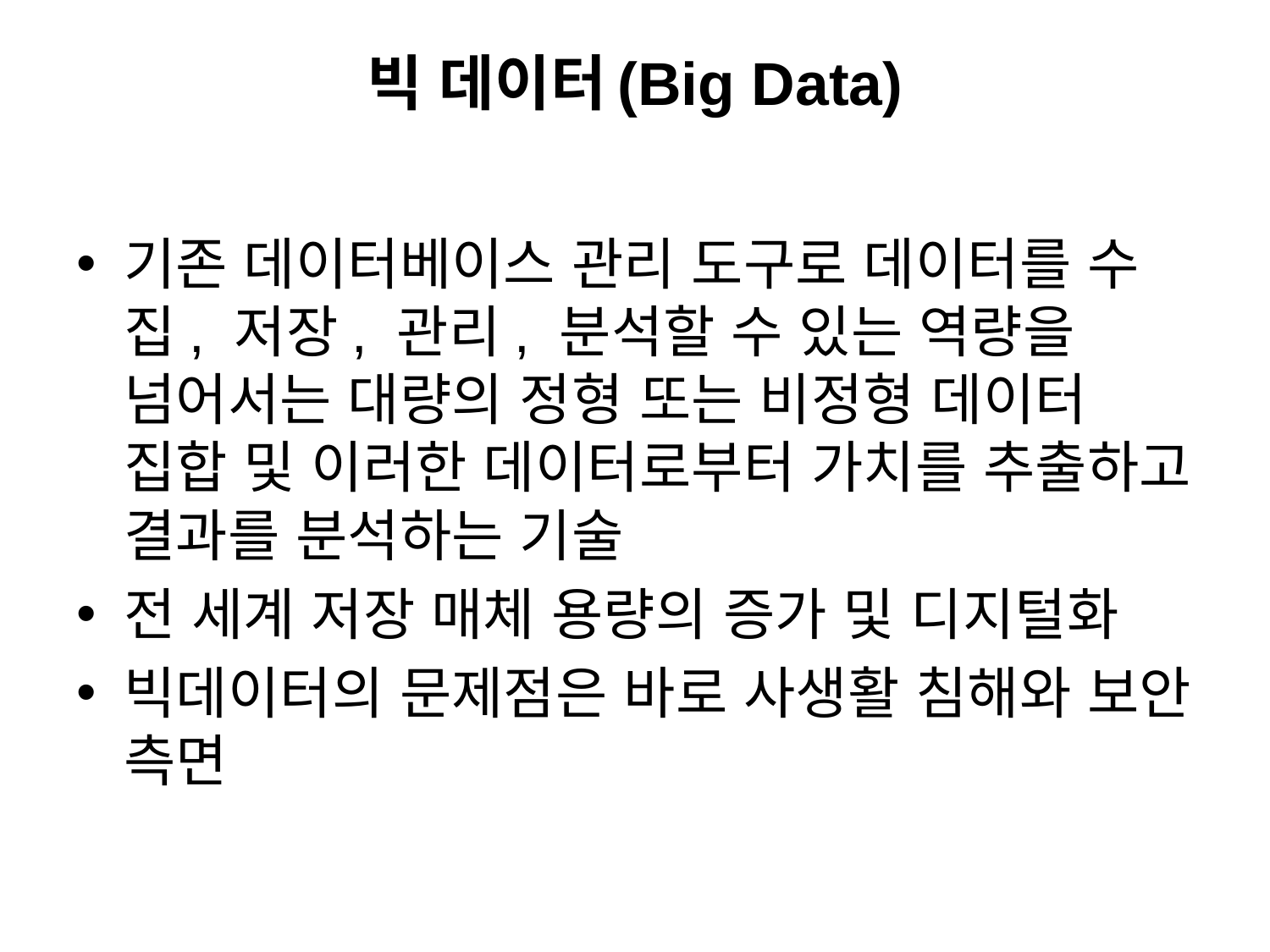

# 빅 데이터(Big Data)
기존 데이터베이스 관리 도구로 데이터를 수집, 저장, 관리, 분석할 수 있는 역량을 넘어서는 대량의 정형 또는 비정형 데이터 집합 및 이러한 데이터로부터 가치를 추출하고 결과를 분석하는 기술
전 세계 저장 매체 용량의 증가 및 디지털화
빅데이터의 문제점은 바로 사생활 침해와 보안 측면